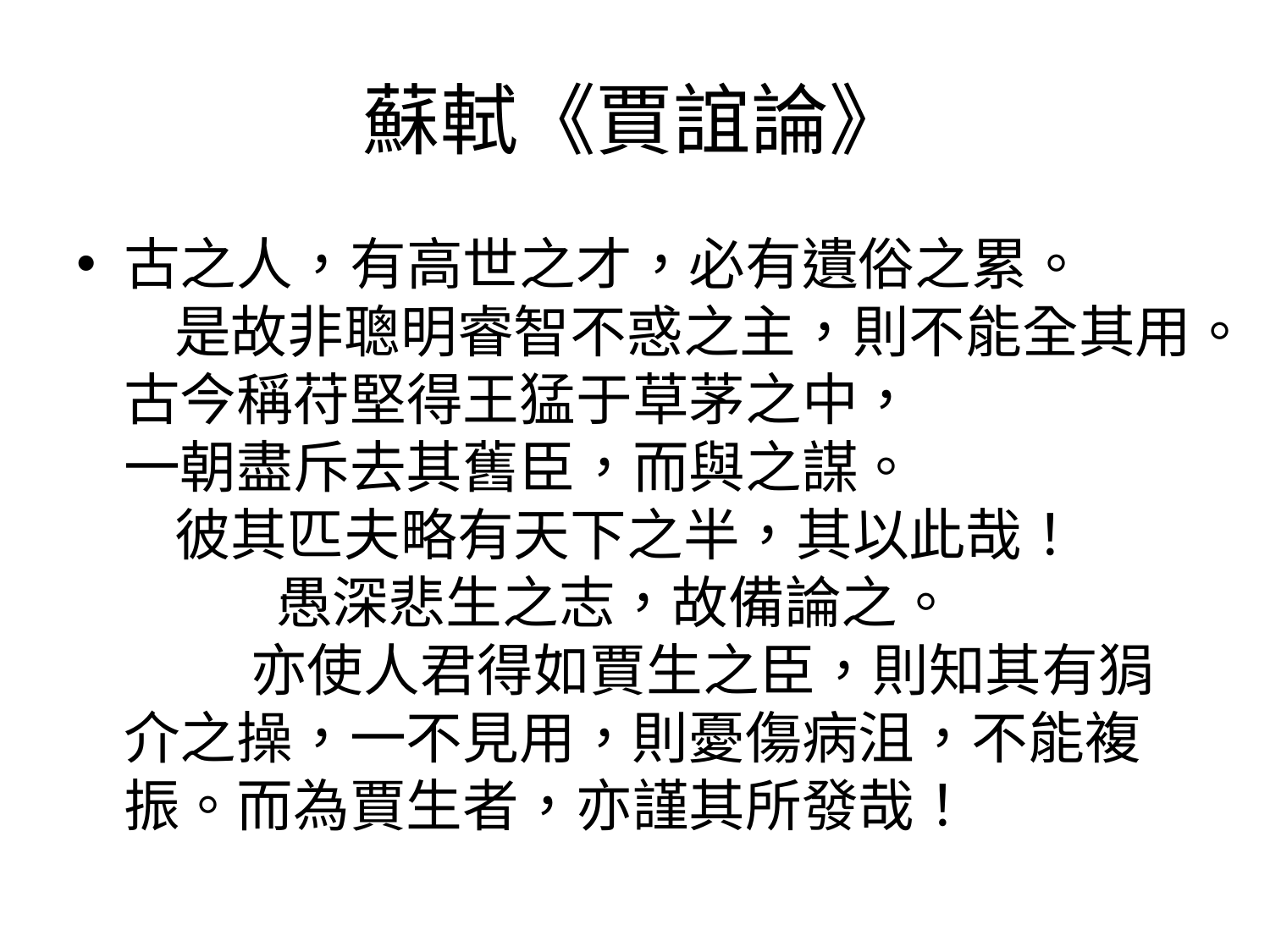

# 蘇軾《賈誼論》
古之人，有高世之才，必有遺俗之累。             是故非聰明睿智不惑之主，則不能全其用。古今稱苻堅得王猛于草茅之中，                      一朝盡斥去其舊臣，而與之謀。                          彼其匹夫略有天下之半，其以此哉！                      愚深悲生之志，故備論之。                             亦使人君得如賈生之臣，則知其有狷介之操，一不見用，則憂傷病沮，不能複振。而為賈生者，亦謹其所發哉！